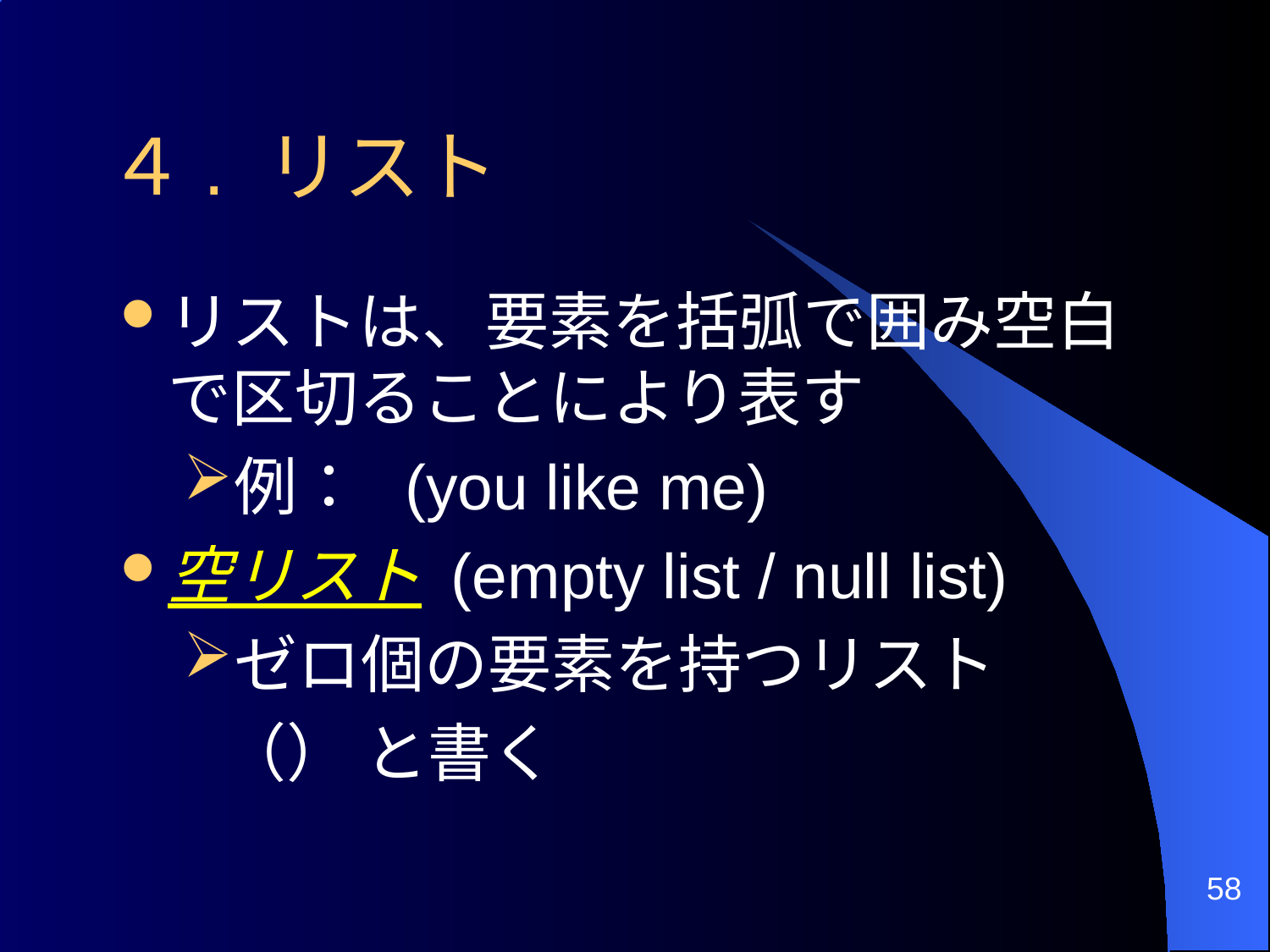

４. リスト
リストは、要素を括弧で囲み空白で区切ることにより表す
例：  (you like me)
空リスト (empty list / null list)
ゼロ個の要素を持つリスト
	（） と書く
58